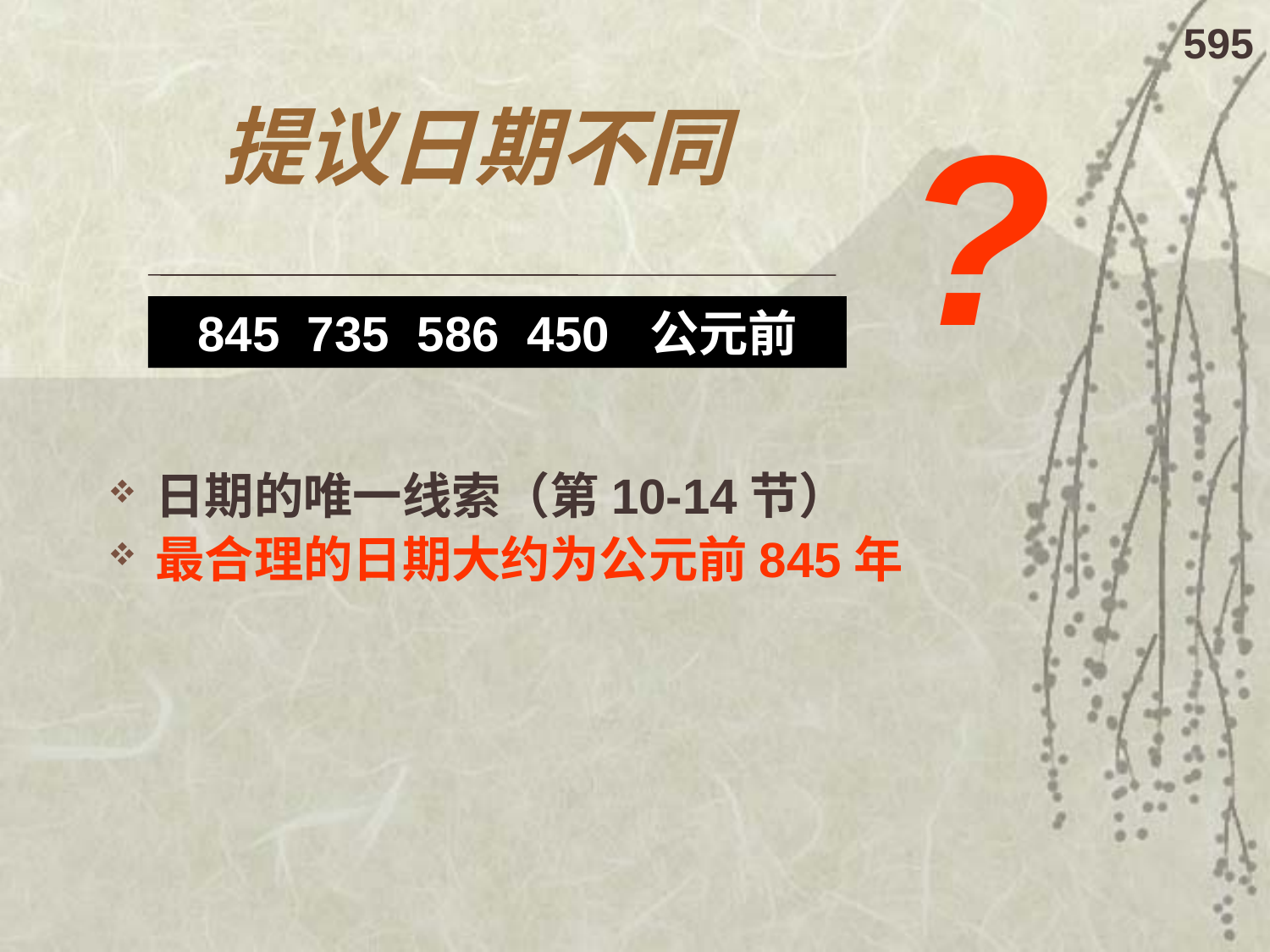

595
# 提议日期不同
?

845  735  586  450  公元前
日期的唯一线索（第10-14节）
最合理的日期大约为公元前845年